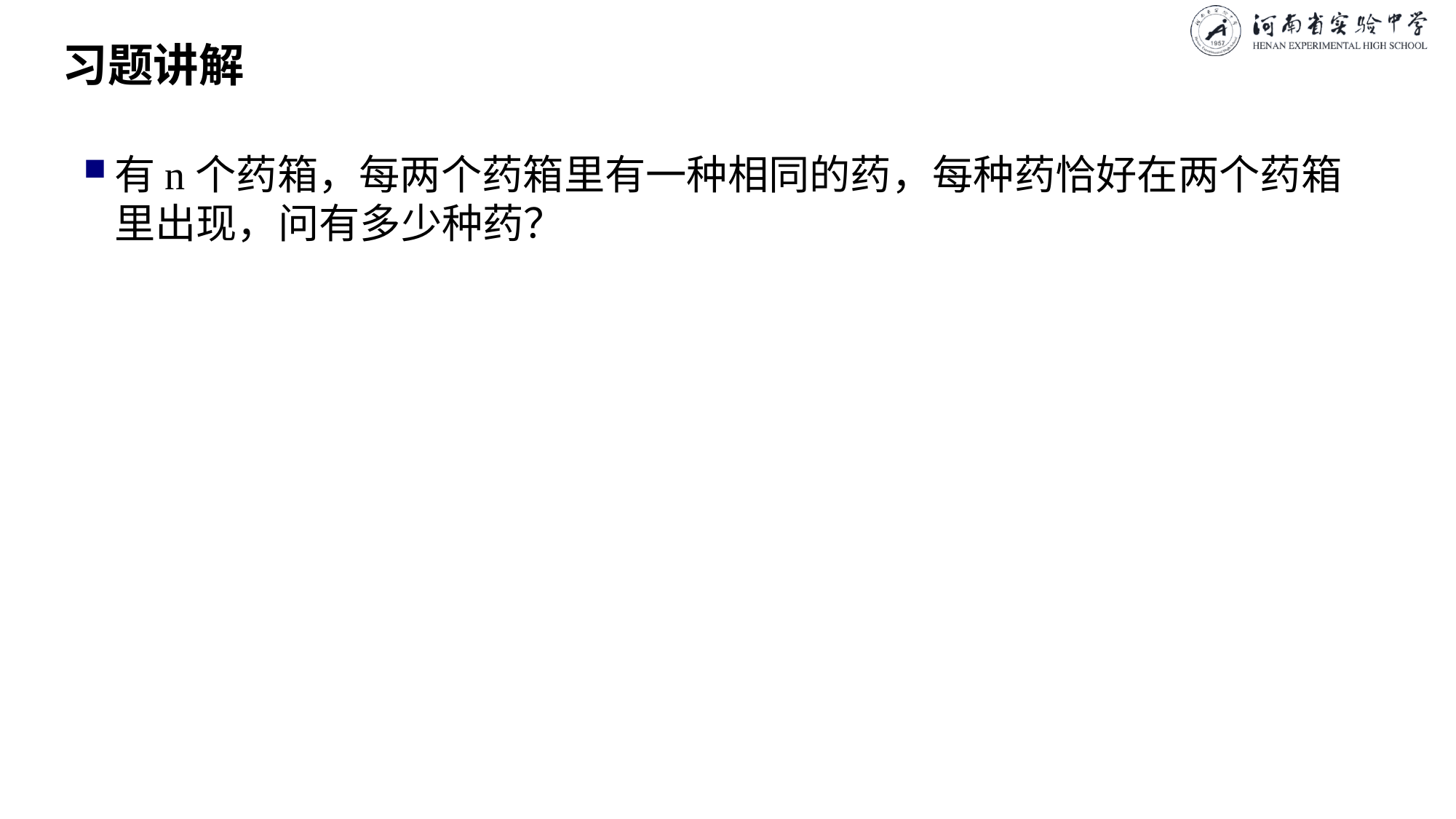

# 习题讲解
有n个药箱，每两个药箱里有一种相同的药，每种药恰好在两个药箱里出现，问有多少种药？